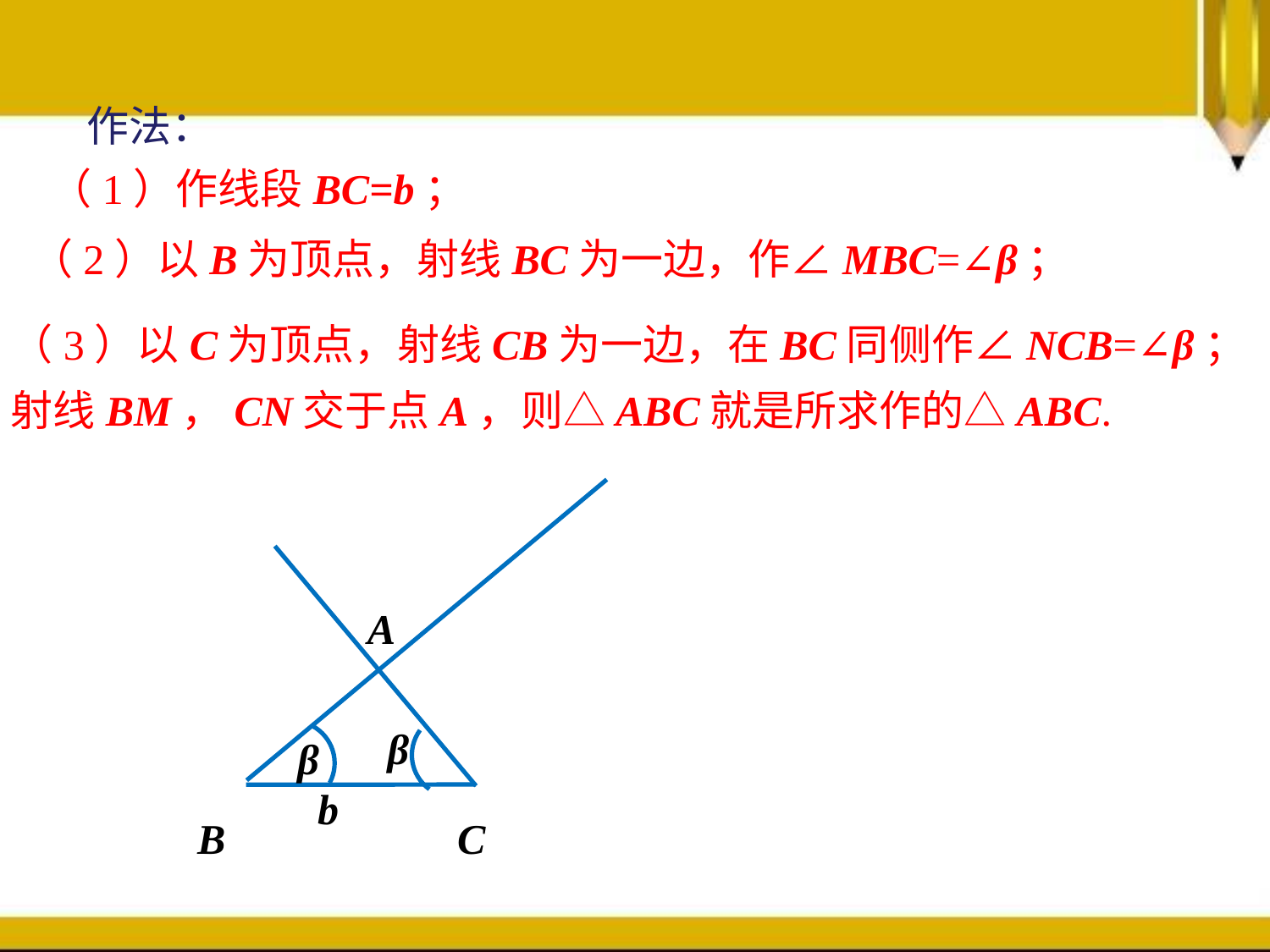

作法：
（1）作线段BC=b；

（2）以B为顶点，射线BC为一边，作∠MBC=∠β；
（3）以C为顶点，射线CB为一边，在BC同侧作∠NCB=∠β；
射线BM，CN交于点A，则△ABC就是所求作的△ABC.
A

β

β
b

B
C